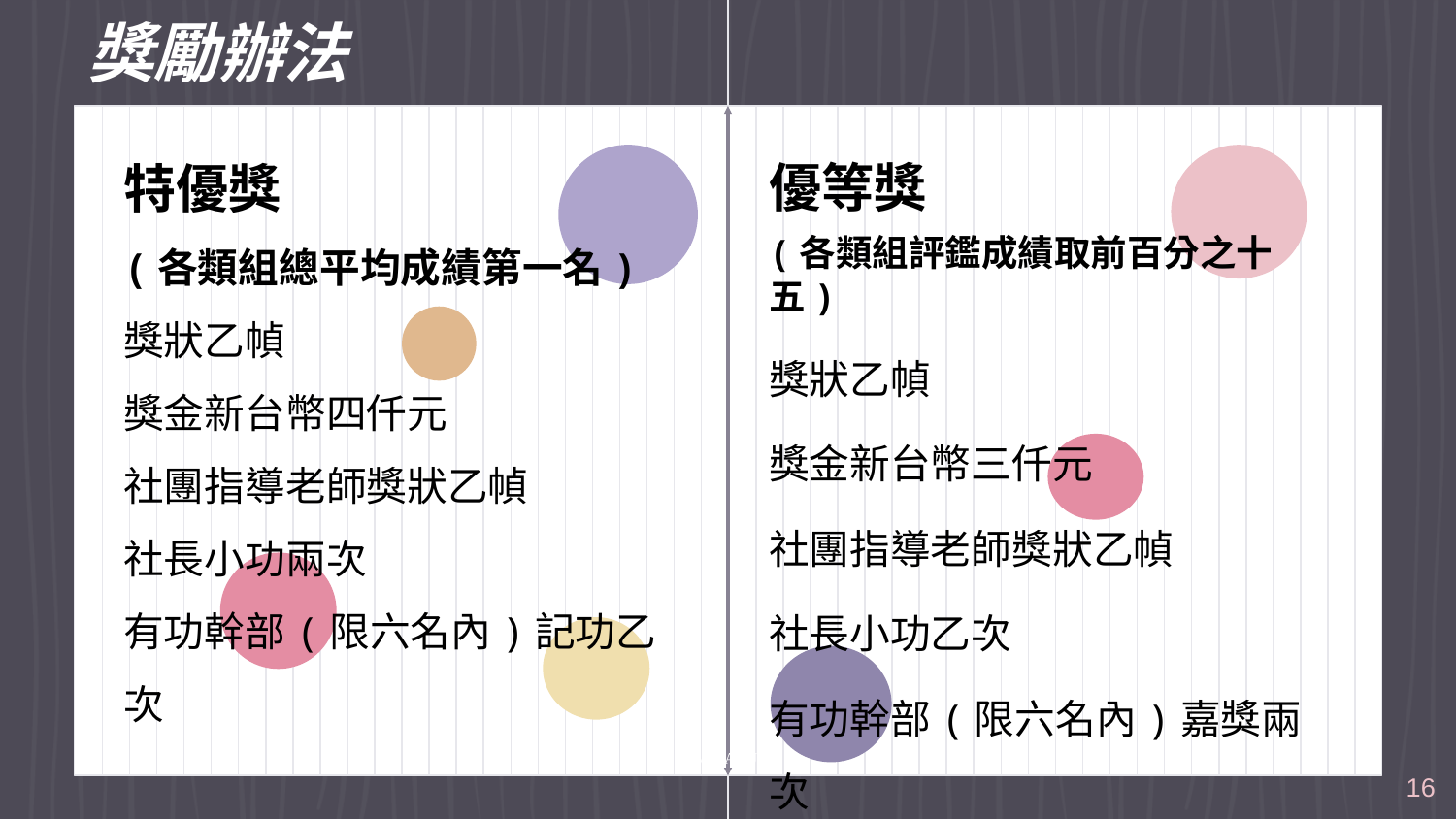

獎勵辦法

優等獎
(各類組評鑑成績取前百分之十五)
獎狀乙幀
獎金新台幣三仟元
社團指導老師獎狀乙幀
社長小功乙次
有功幹部(限六名內)嘉獎兩次
特優獎
(各類組總平均成績第一名)
獎狀乙幀
獎金新台幣四仟元
社團指導老師獎狀乙幀
社長小功兩次
有功幹部(限六名內)記功乙次

LOW VALUG 2
16